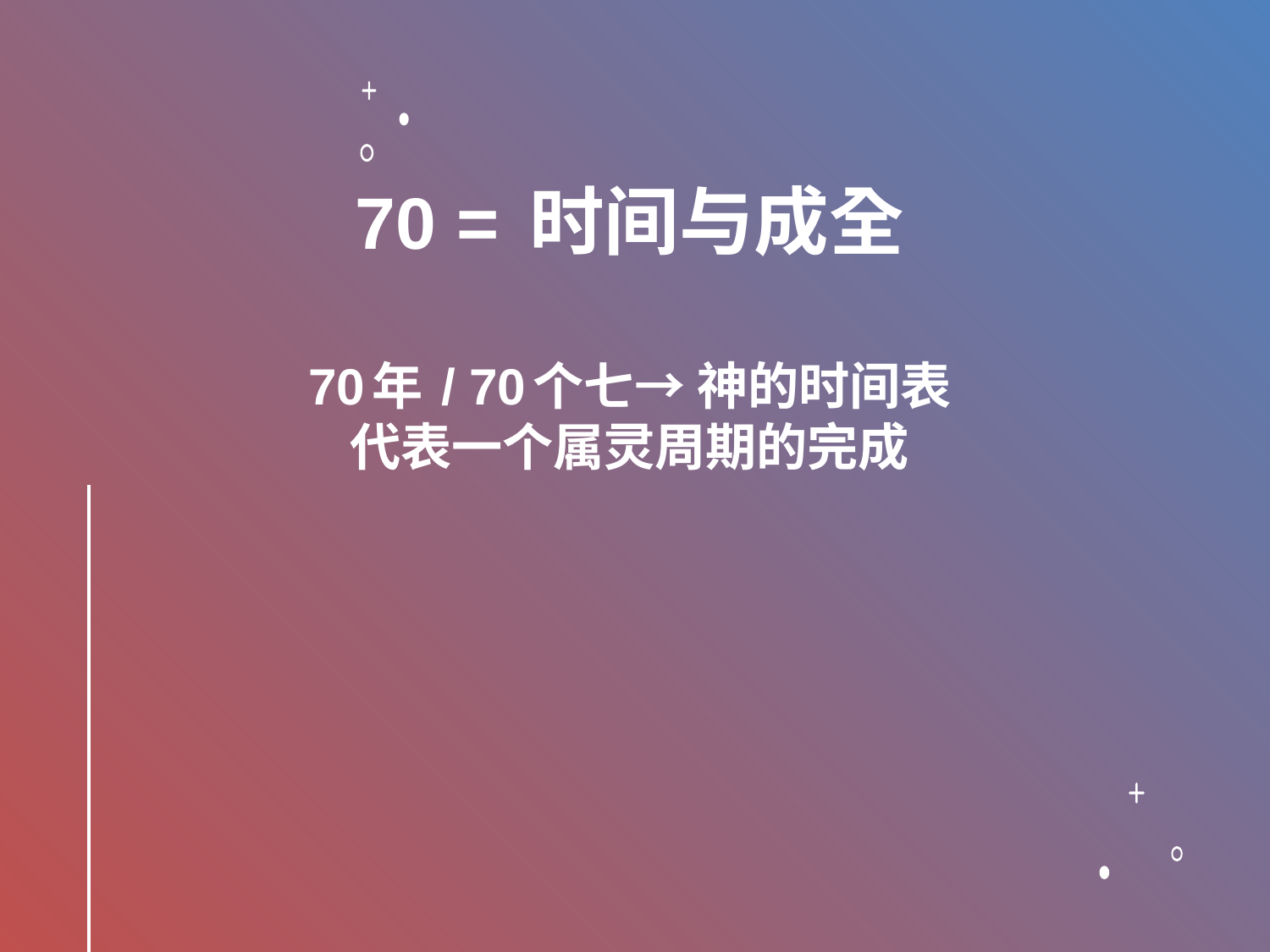

# 70 = 时间与成全 70年 / 70个七→ 神的时间表 代表一个属灵周期的完成